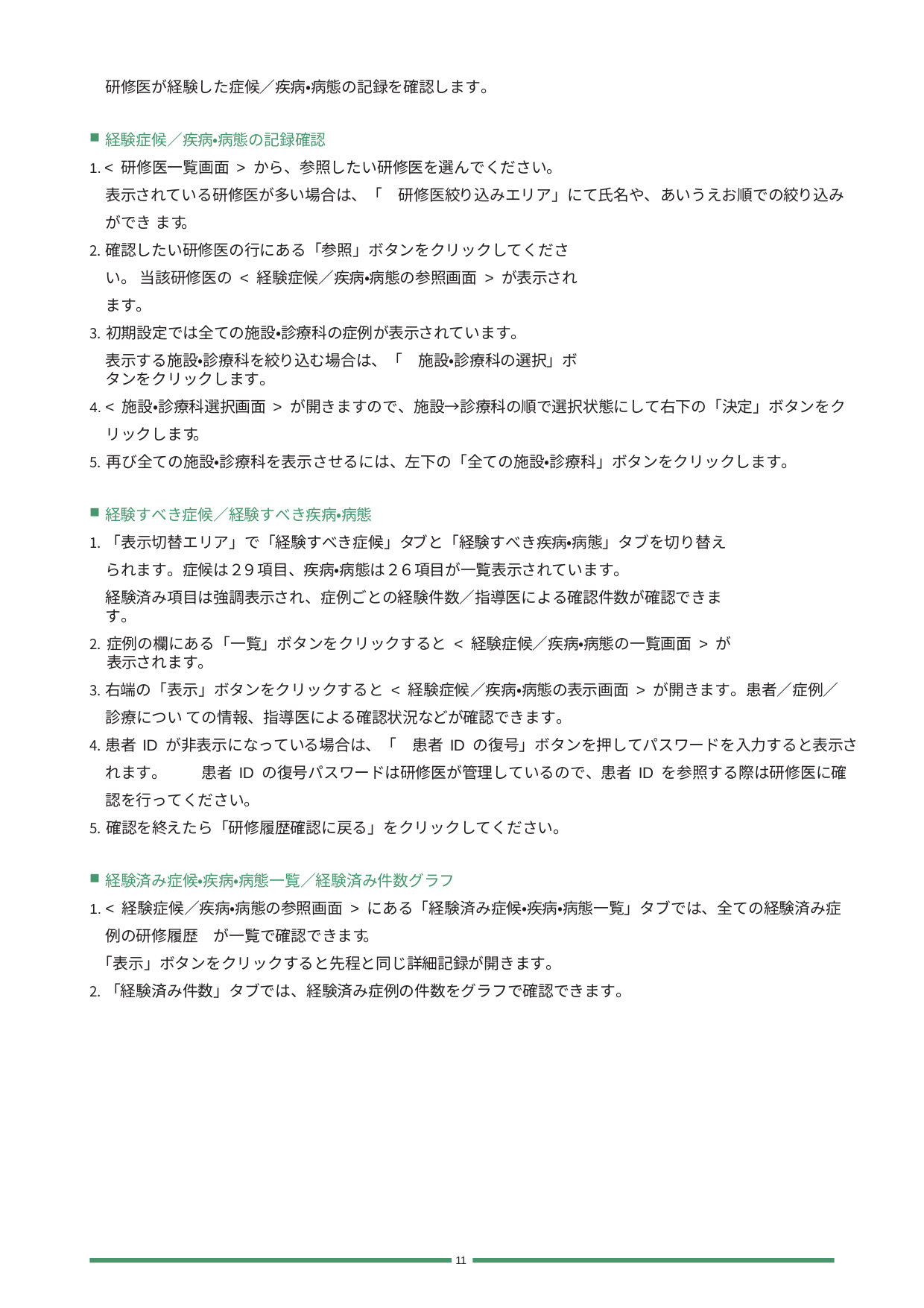

研修医が経験した症候／疾病・病態の記録を確認します。

経験症候／疾病・病態の記録確認
< 研修医一覧画面 > から、参照したい研修医を選んでください。
表示されている研修医が多い場合は、「　研修医絞り込みエリア」にて氏名や、あいうえお順での絞り込みができ ます。
確認したい研修医の行にある「参照」ボタンをクリックしてください。 当該研修医の< 経験症候／疾病・病態の参照画面> が表示されます。
初期設定では全ての施設・診療科の症例が表示されています。
表示する施設・診療科を絞り込む場合は、「　施設・診療科の選択」ボタンをクリックします。
< 施設・診療科選択画面 > が開きますので、施設→診療科の順で選択状態にして右下の「決定」ボタンをクリックします。
再び全ての施設・診療科を表示させるには、左下の「全ての施設・診療科」ボタンをクリックします。

経験すべき症候／経験すべき疾病・病態
「表示切替エリア」で「経験すべき症候」タブと「経験すべき疾病・病態」タブを切り替えられます 。症候は２９項目、疾病・病態は２６項目が一覧表示されています。
経験済み項目は強調表示され、症例ごとの経験件数／指導医による確認件数が確認できます。
症例の欄にある「一覧」ボタンをクリックすると < 経験症候／疾病・病態の一覧画面> が表示されます。
右端の「表示」ボタンをクリックすると < 経験症候／疾病・病態の表示画面 > が開きます。患者／症例／診療につい ての情報、指導医による確認状況などが確認できます。
患者ID が非表示になっている場合は、「　患者ID の復号」ボタンを押してパスワードを入力すると表示されます。 　　患者ID の復号パスワードは研修医が管理しているので、患者ID を参照する際は研修医に確認を行ってください。
確認を終えたら「研修履歴確認に戻る」をクリックしてください。

経験済み症候・疾病・病態一覧／経験済み件数グラフ
< 経験症候／疾病・病態の参照画面> にある「経験済み症候・疾病・病態一覧」タブでは、全ての経験済み症例の研修履歴　が一覧で確認できます。
「表示」ボタンをクリックすると先程と同じ詳細記録が開きます。
「経験済み件数」タブでは、経験済み症例の件数をグラフで確認できます。
11